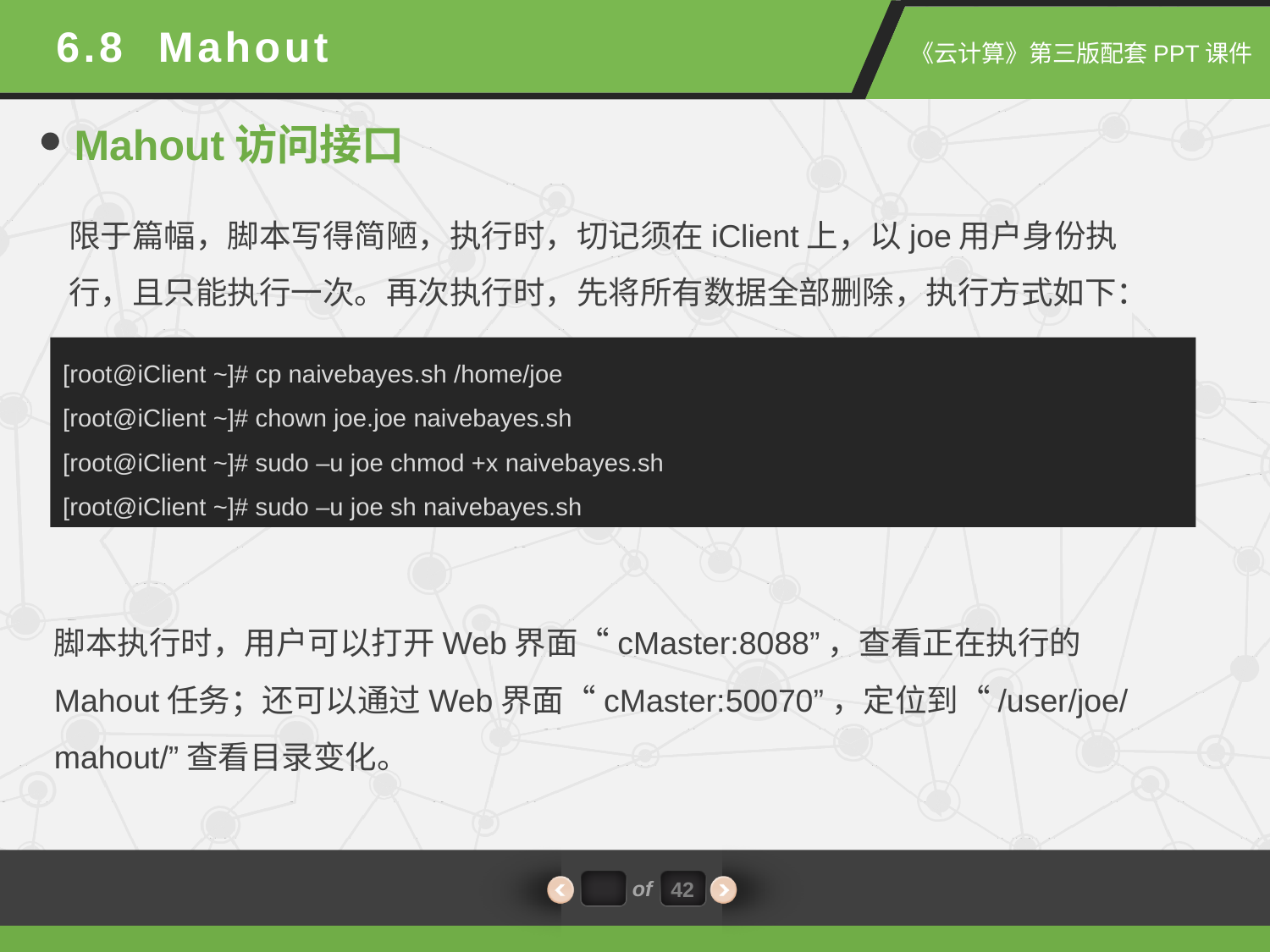

6.8  Mahout
Mahout访问接口

限于篇幅，脚本写得简陋，执行时，切记须在iClient上，以joe用户身份执行，且只能执行一次。再次执行时，先将所有数据全部删除，执行方式如下：
[root@iClient ~]# cp naivebayes.sh /home/joe
[root@iClient ~]# chown joe.joe naivebayes.sh
[root@iClient ~]# sudo –u joe chmod +x naivebayes.sh
[root@iClient ~]# sudo –u joe sh naivebayes.sh
脚本执行时，用户可以打开Web界面“cMaster:8088”，查看正在执行的Mahout任务；还可以通过Web界面“cMaster:50070”，定位到“/user/joe/mahout/”查看目录变化。
30